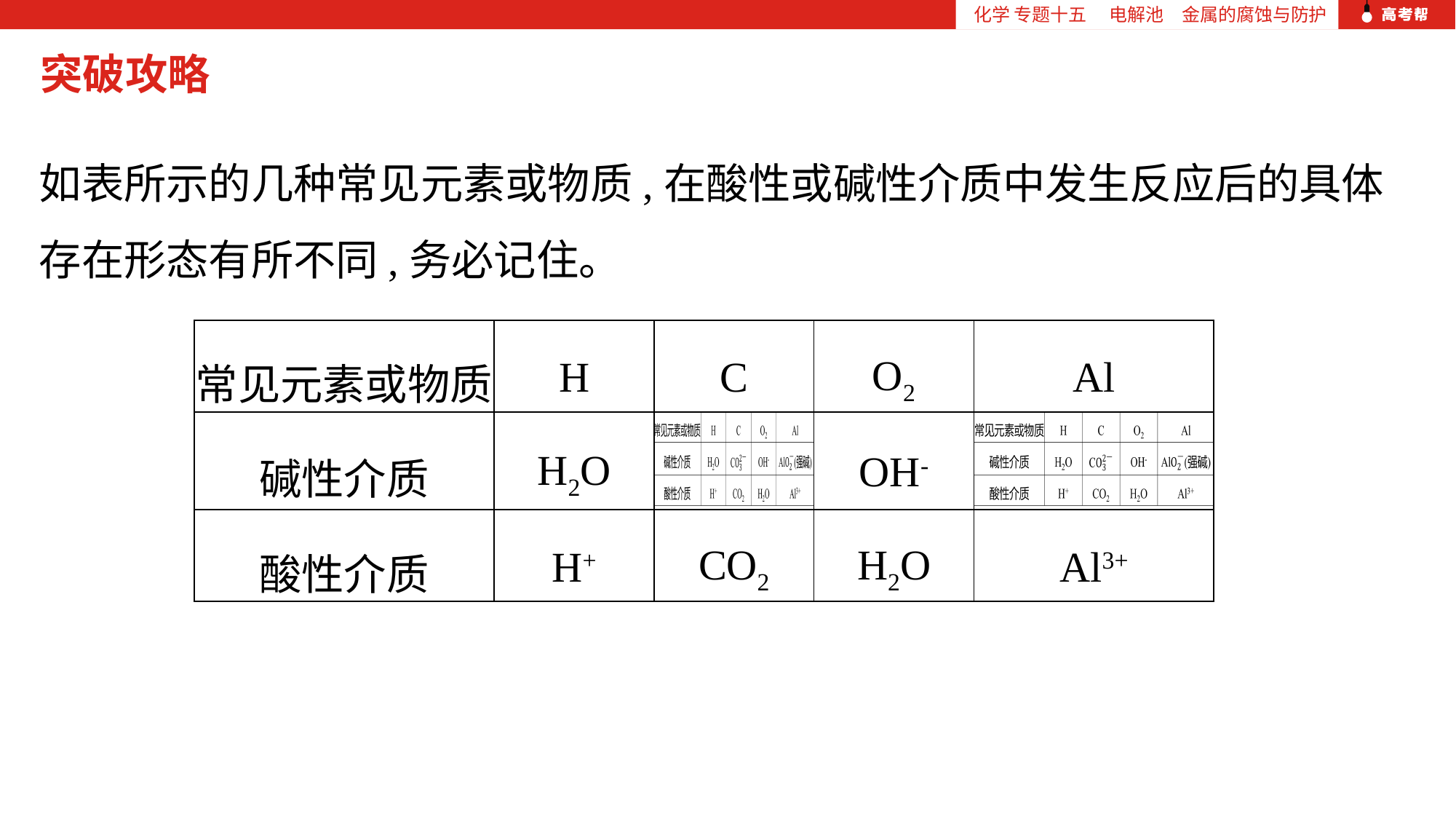

化学 专题十五 　电解池　金属的腐蚀与防护
突破攻略
如表所示的几种常见元素或物质,在酸性或碱性介质中发生反应后的具体存在形态有所不同,务必记住。
| 常见元素或物质 | H | C | O2 | Al |
| --- | --- | --- | --- | --- |
| 碱性介质 | H2O |  | OH- |  |
| 酸性介质 | H+ | CO2 | H2O | Al3+ |